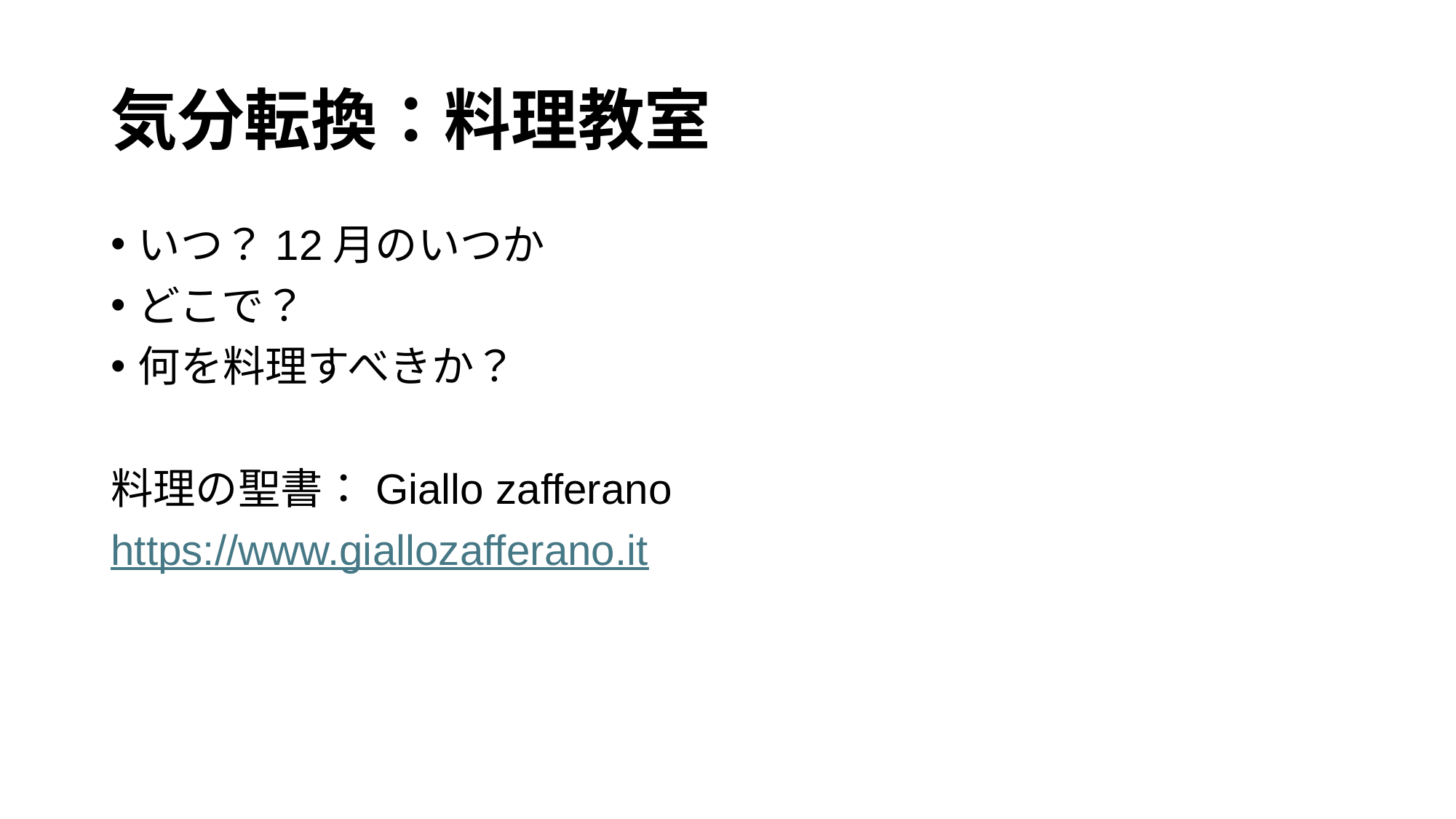

# 気分転換：料理教室
いつ？12月のいつか
どこで？
何を料理すべきか？

料理の聖書：Giallo zafferano
https://www.giallozafferano.it